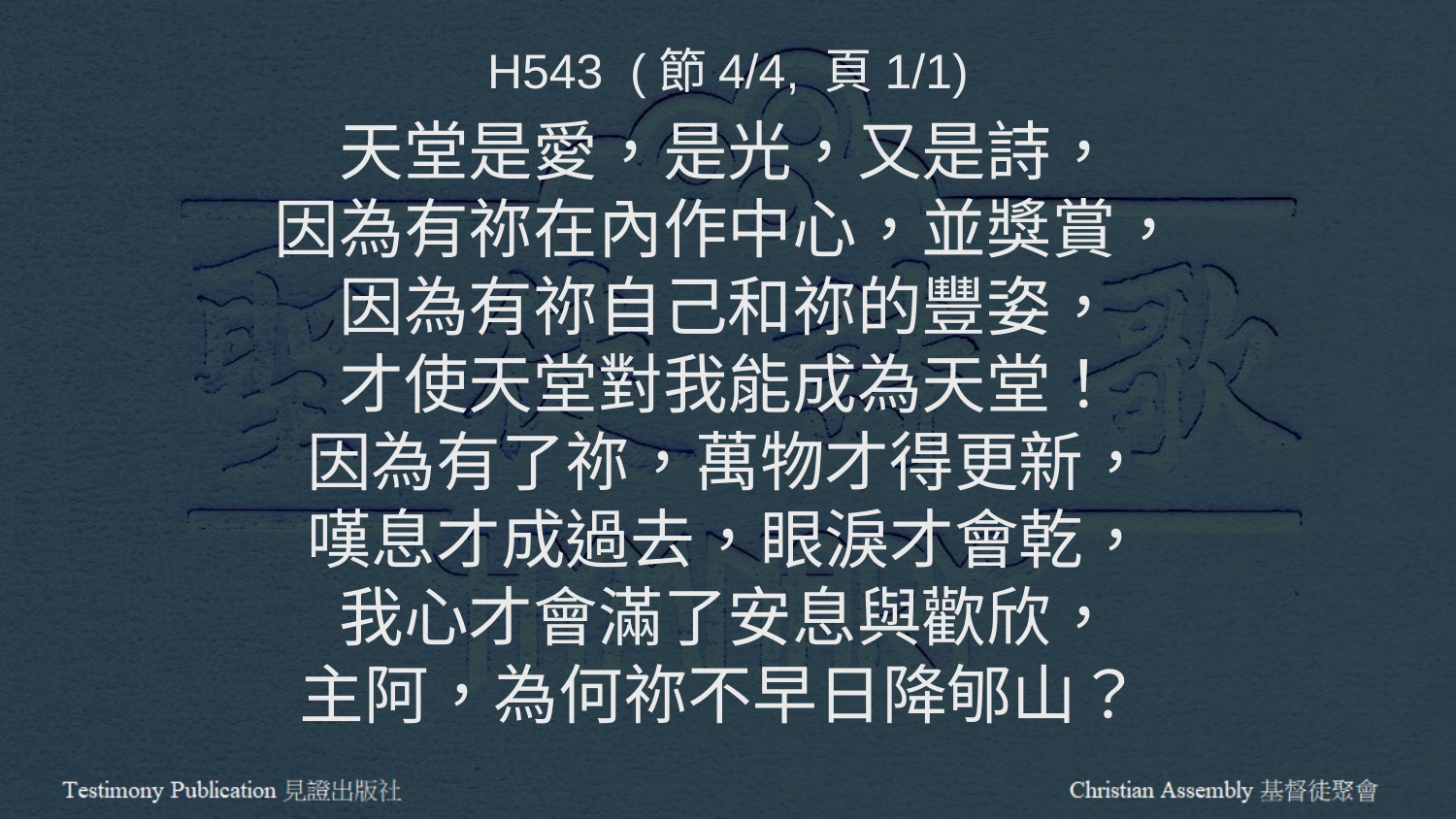

H543  (節4/4, 頁1/1)
天堂是愛，是光，又是詩，
因為有祢在內作中心，並獎賞，
因為有祢自己和祢的豐姿，
才使天堂對我能成為天堂！
因為有了祢，萬物才得更新，
嘆息才成過去，眼淚才會乾，
我心才會滿了安息與歡欣，
主阿，為何祢不早日降郇山？